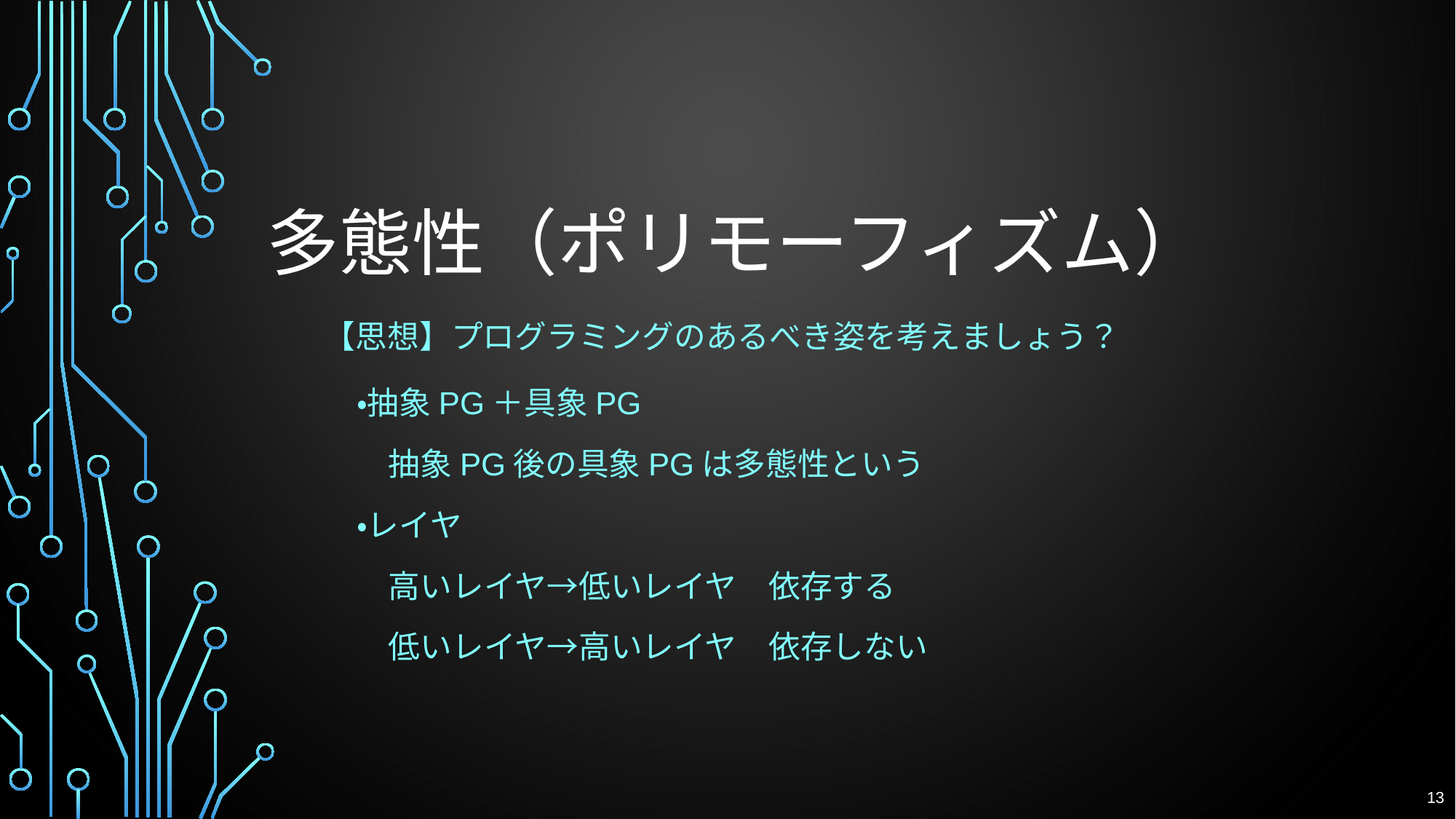

# 多態性（ポリモーフィズム）
【思想】プログラミングのあるべき姿を考えましょう？
・抽象PG＋具象PG
　抽象PG後の具象PGは多態性という
・レイヤ
　高いレイヤ→低いレイヤ　依存する
　低いレイヤ→高いレイヤ　依存しない
13